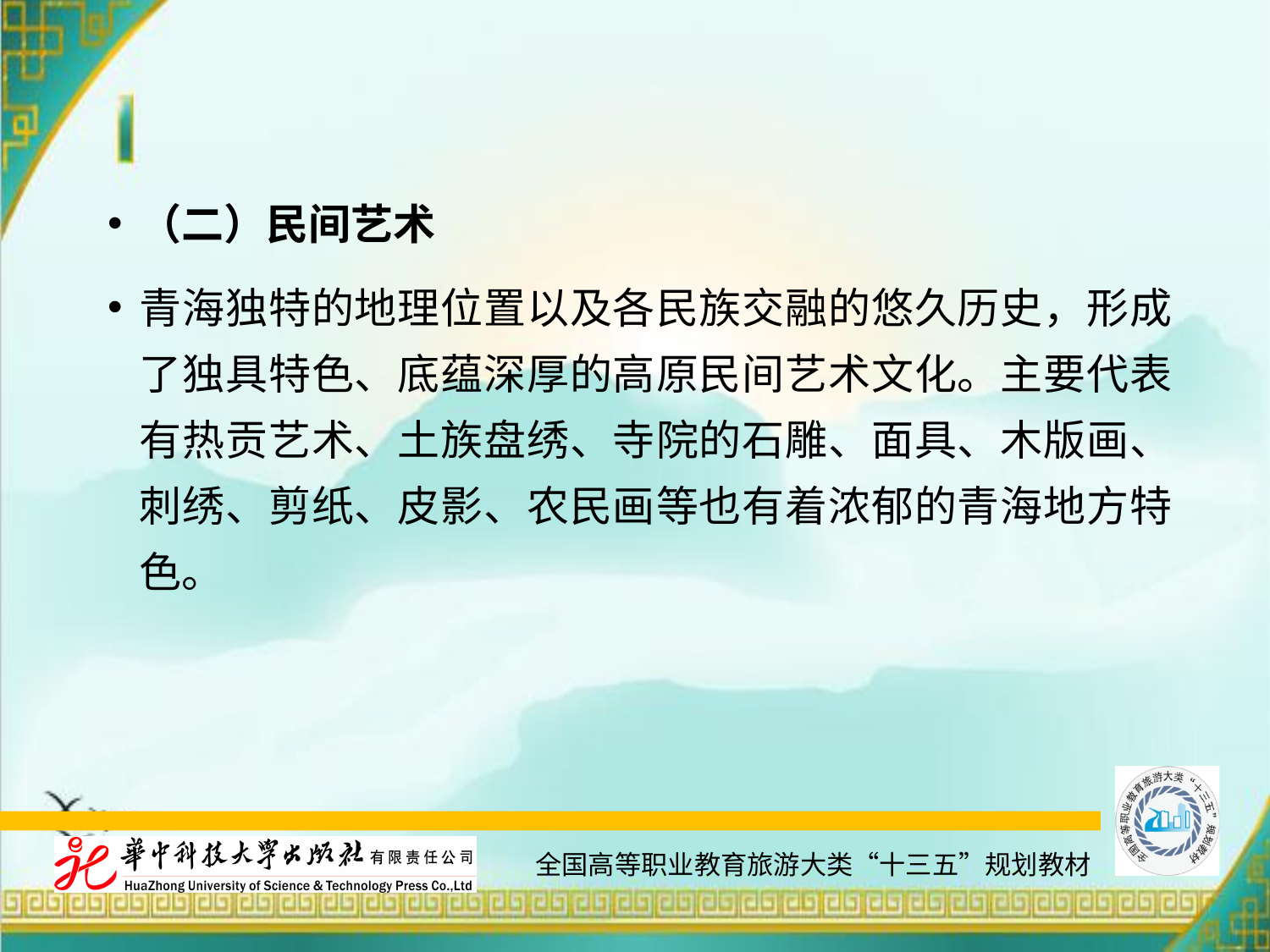

#
（二）民间艺术
青海独特的地理位置以及各民族交融的悠久历史，形成了独具特色、底蕴深厚的高原民间艺术文化。主要代表有热贡艺术、土族盘绣、寺院的石雕、面具、木版画、刺绣、剪纸、皮影、农民画等也有着浓郁的青海地方特色。